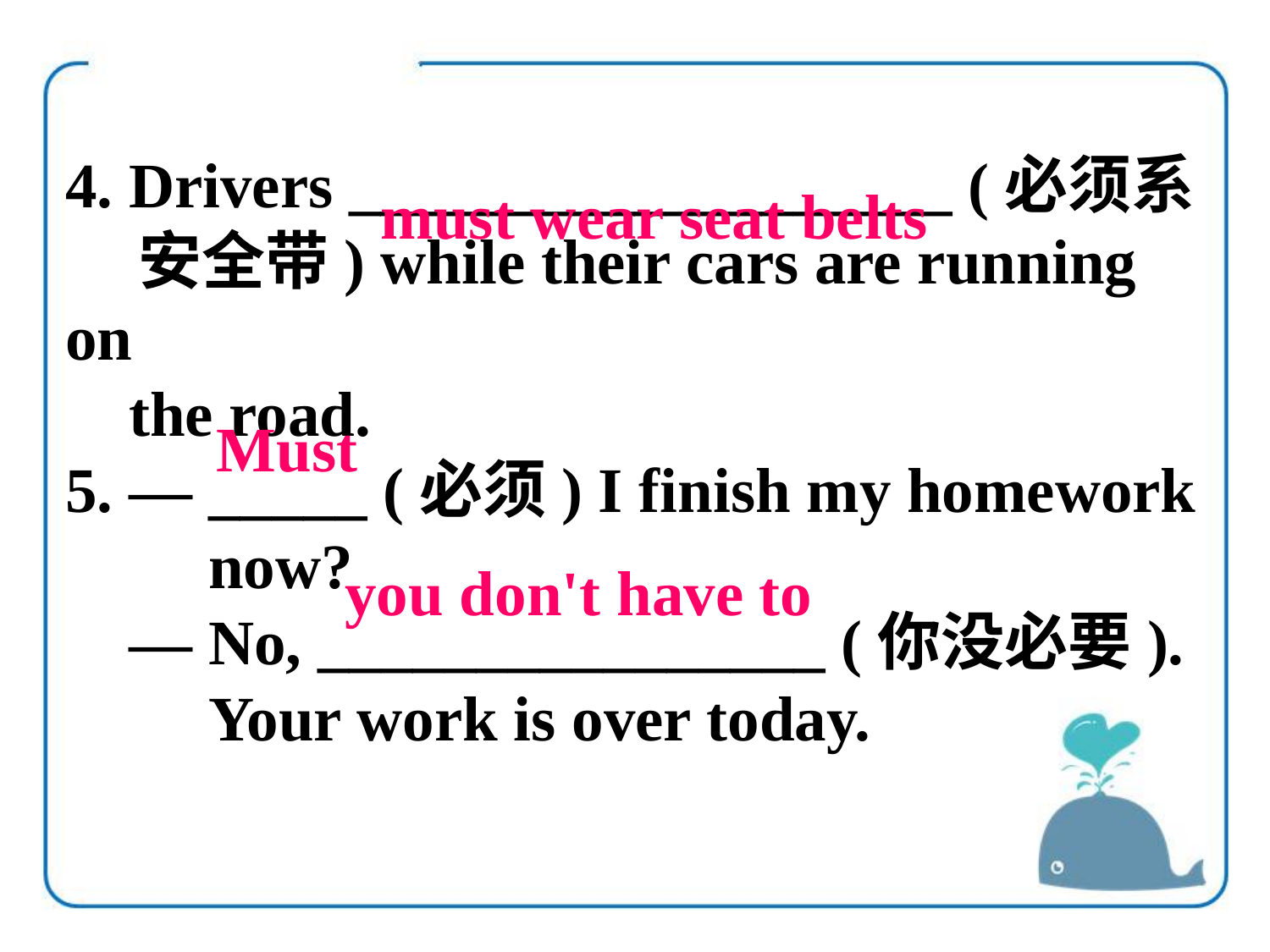

must wear seat belts
4. Drivers ___________________ (必须系
    安全带) while their cars are running on
    the road.
5. — _____ (必须) I finish my homework
         now?
    — No, ________________ (你没必要).
         Your work is over today.
Must
you don't have to